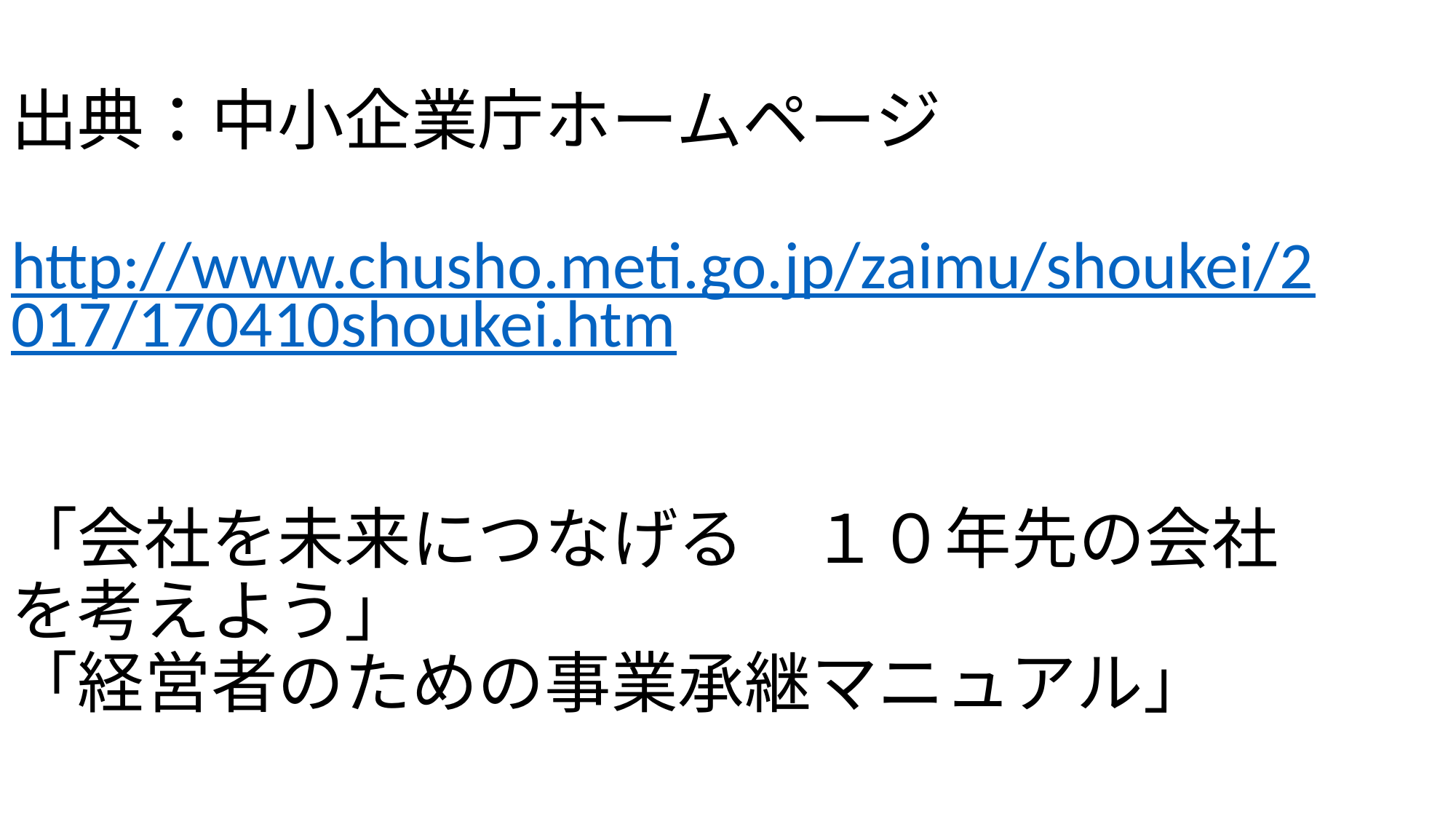

# 出典：中小企業庁ホームページ 　　　　　　http://www.chusho.meti.go.jp/zaimu/shoukei/2017/170410shoukei.htm 「会社を未来につなげる　１０年先の会社を考えよう」 「経営者のための事業承継マニュアル」